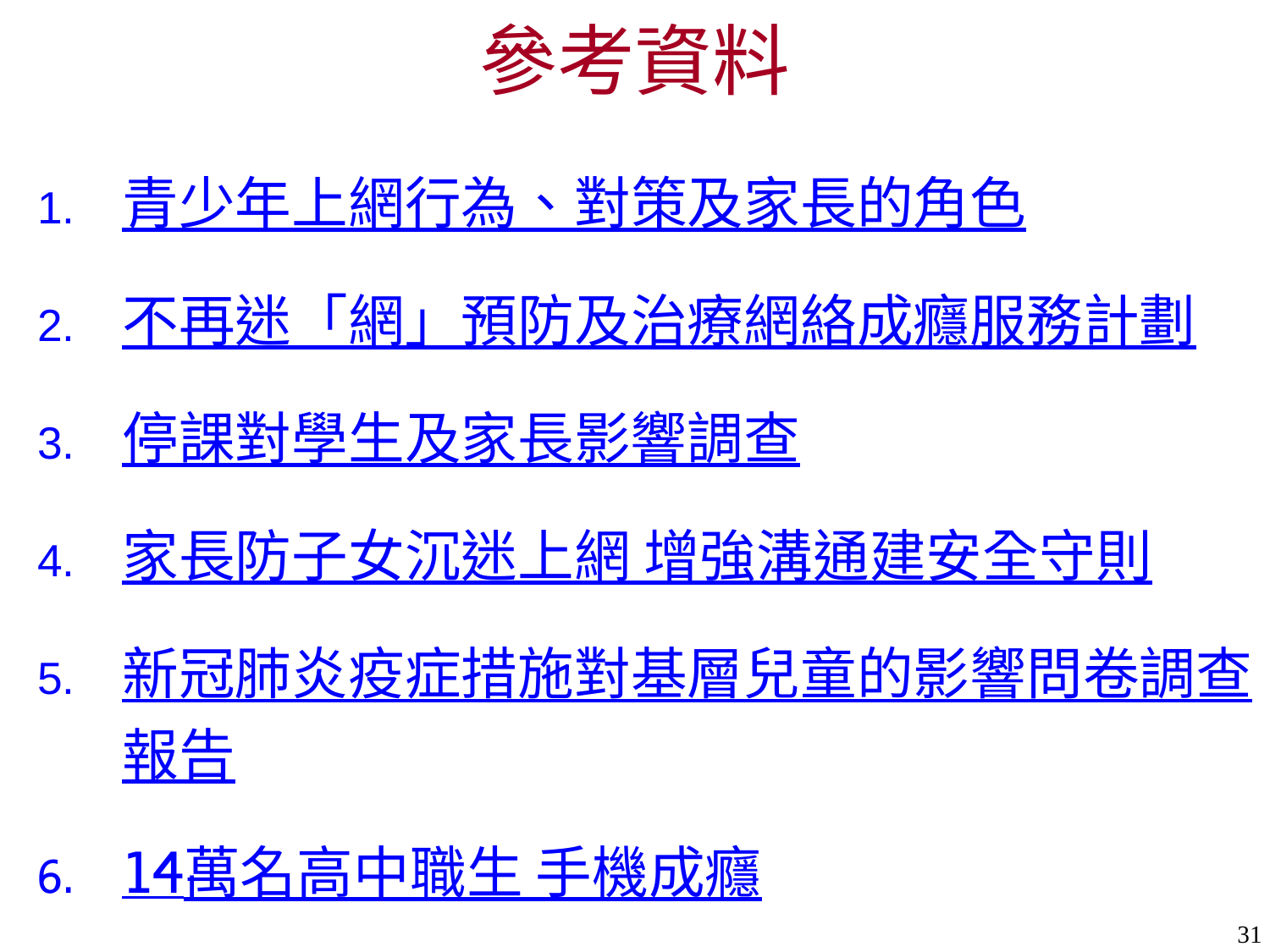

# 參考資料
青少年上網行為、對策及家長的角色
不再迷「網」預防及治療網絡成癮服務計劃
停課對學生及家長影響調查
家長防子女沉迷上網 增強溝通建安全守則
新冠肺炎疫症措施對基層兒童的影響問卷調查報告
14萬名高中職生 手機成癮

31